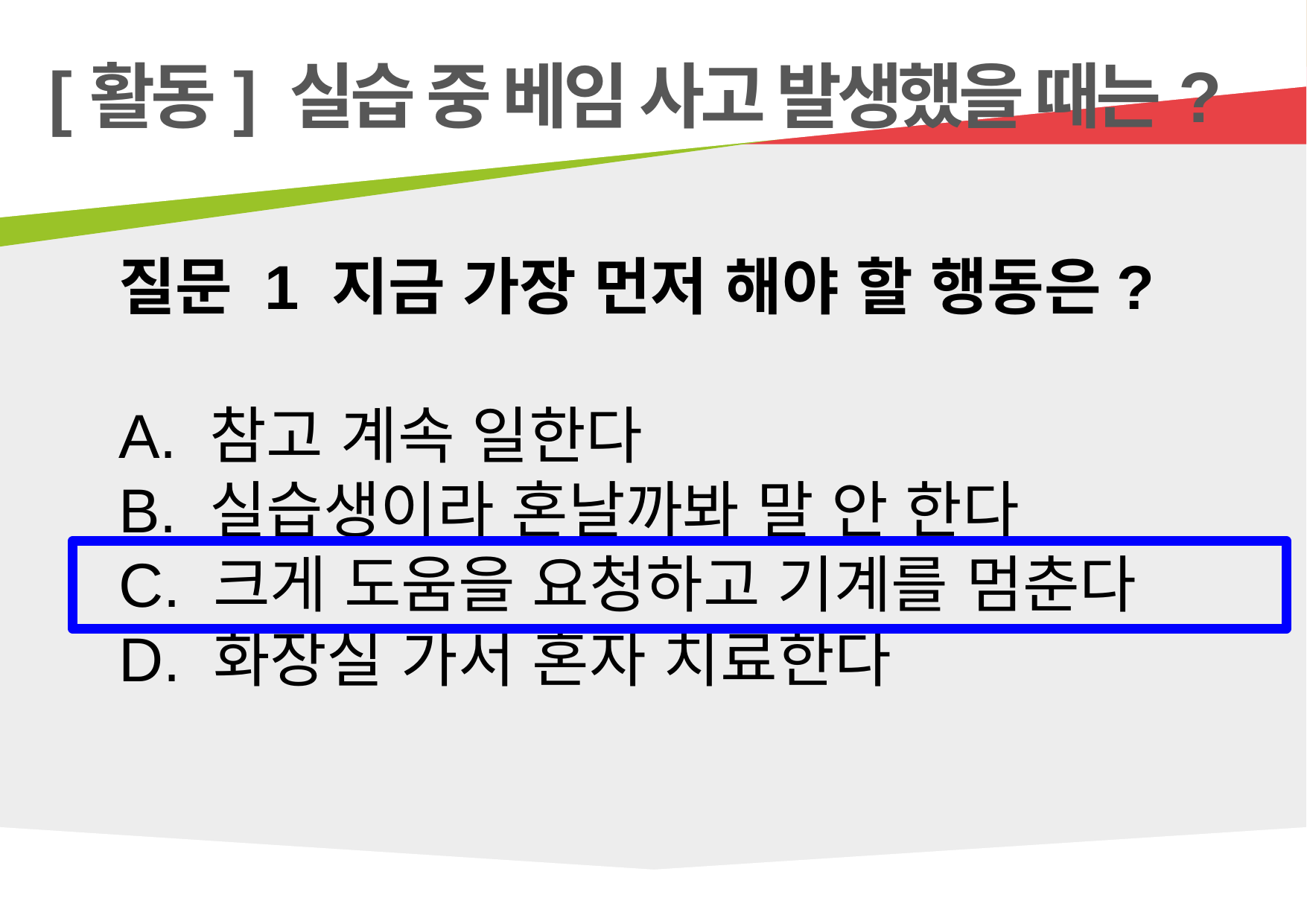

[활동] 실습 중 베임 사고 발생했을 때는?
질문 1 지금 가장 먼저 해야 할 행동은?

A. 참고 계속 일한다
B. 실습생이라 혼날까봐 말 안 한다
C. 크게 도움을 요청하고 기계를 멈춘다
D. 화장실 가서 혼자 치료한다